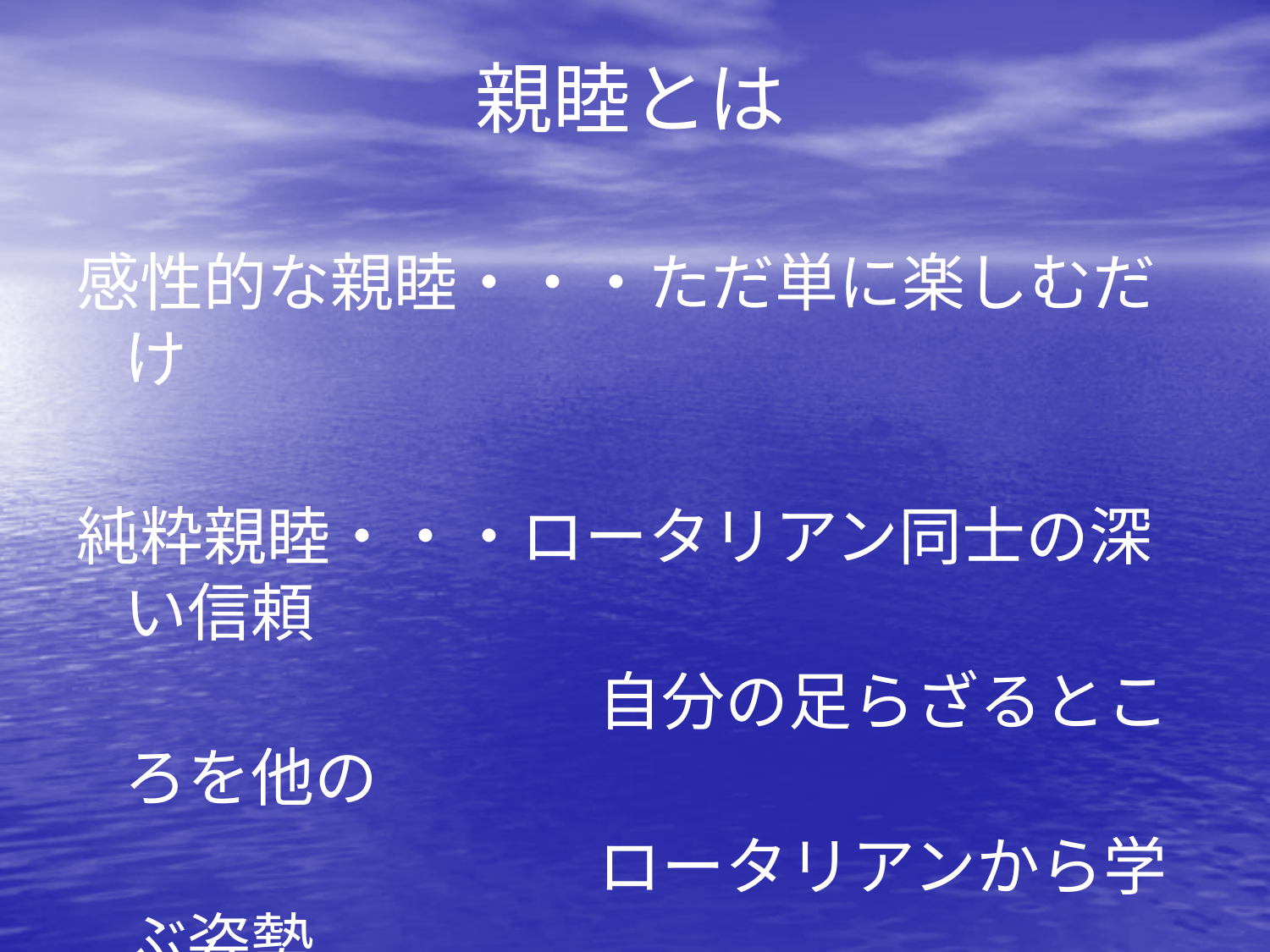

親睦とは
感性的な親睦・・・ただ単に楽しむだけ

純粋親睦・・・ロータリアン同士の深い信頼
　　　　　　　　 自分の足らざるところを他の
　　　　　 　　　ロータリアンから学ぶ姿勢

純粋親睦にロータリーの魅力がある